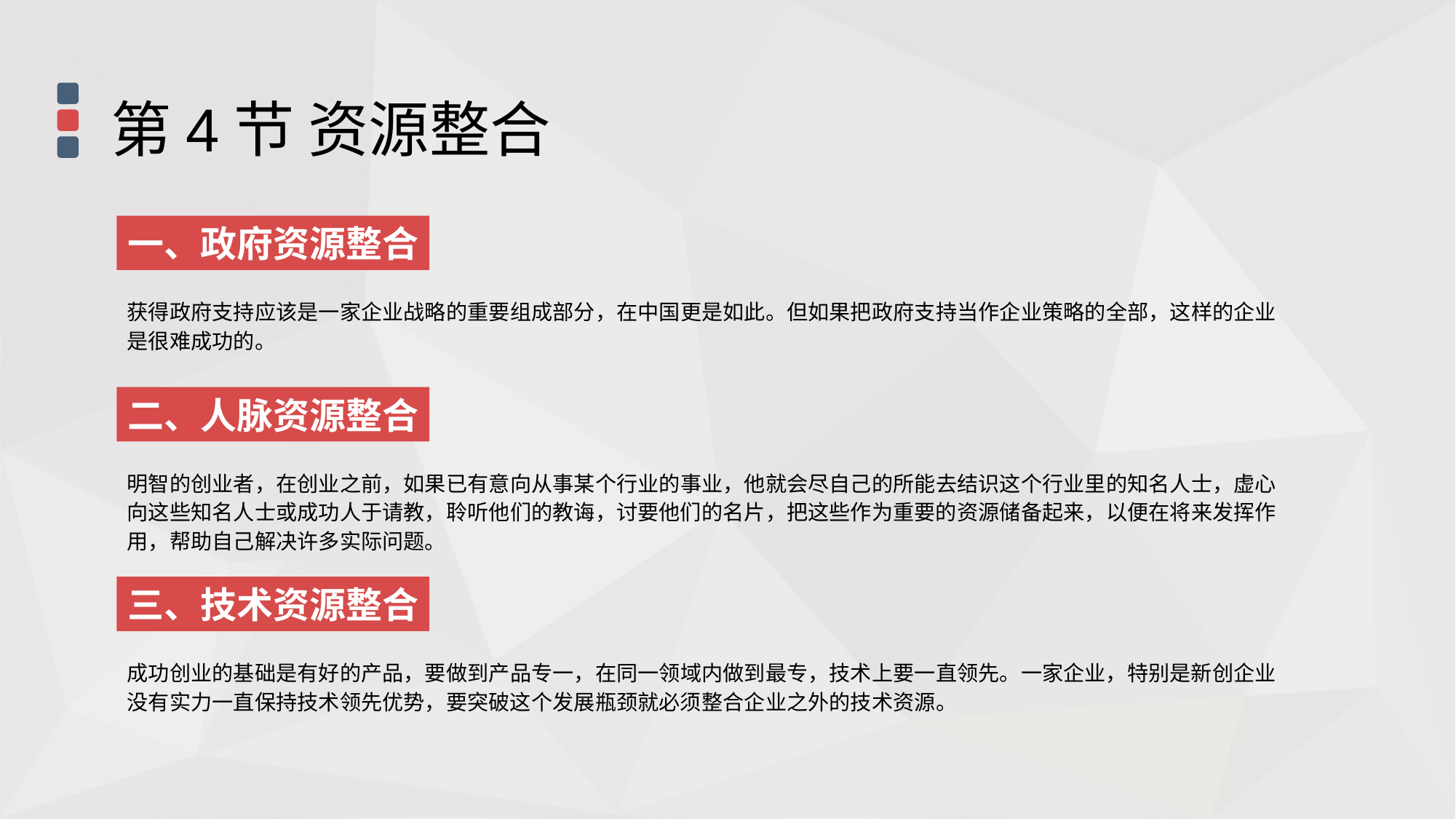

第4节 资源整合
一、政府资源整合
获得政府支持应该是一家企业战略的重要组成部分，在中国更是如此。但如果把政府支持当作企业策略的全部，这样的企业是很难成功的。
二、人脉资源整合
明智的创业者，在创业之前，如果已有意向从事某个行业的事业，他就会尽自己的所能去结识这个行业里的知名人士，虚心向这些知名人士或成功人于请教，聆听他们的教诲，讨要他们的名片，把这些作为重要的资源储备起来，以便在将来发挥作用，帮助自己解决许多实际问题。
三、技术资源整合
成功创业的基础是有好的产品，要做到产品专一，在同一领域内做到最专，技术上要一直领先。一家企业，特别是新创企业没有实力一直保持技术领先优势，要突破这个发展瓶颈就必须整合企业之外的技术资源。